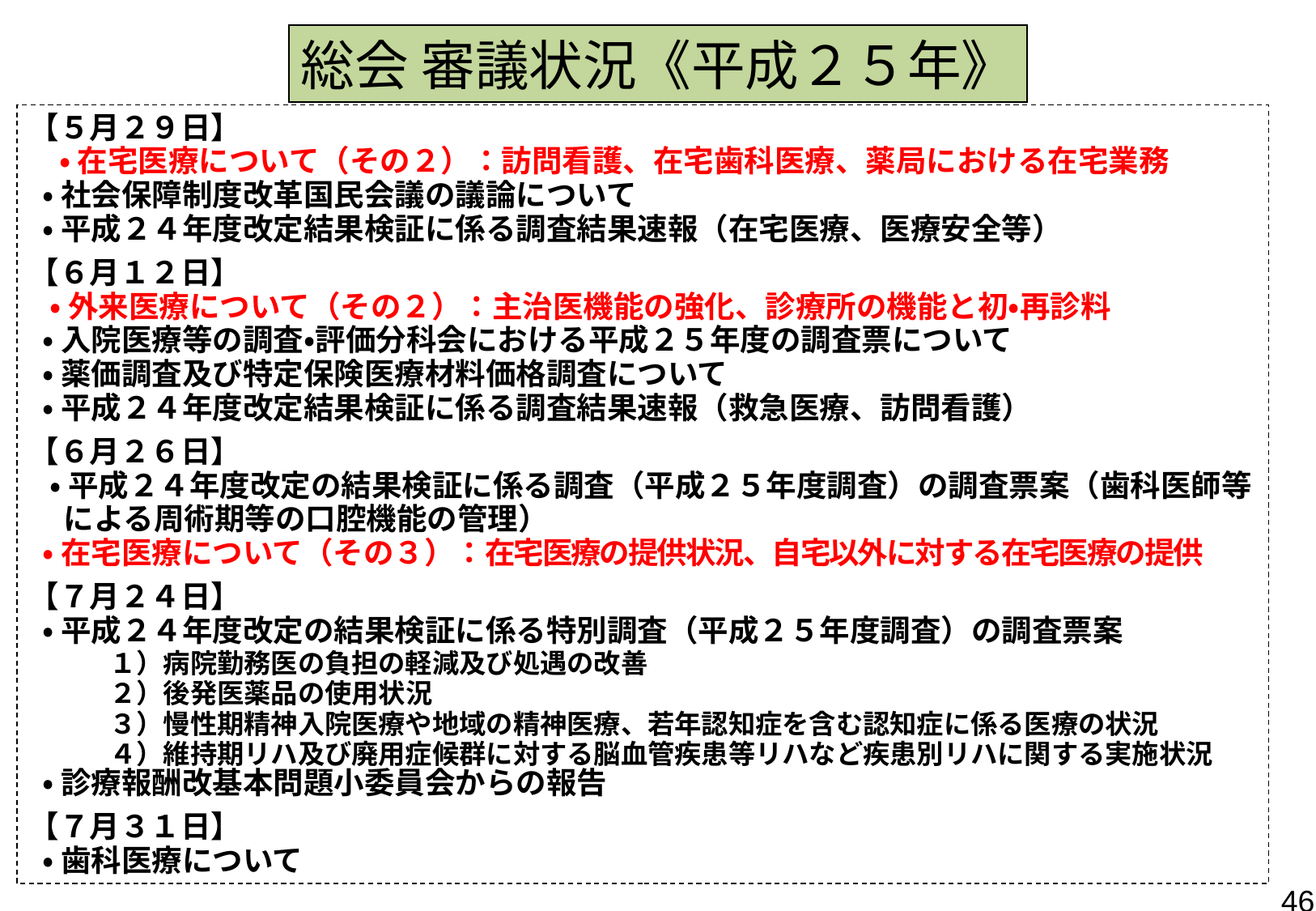

総会 審議状況《平成２５年》
【５月２９日】
　・ 在宅医療について（その２）：訪問看護、在宅歯科医療、薬局における在宅業務
  ・ 社会保障制度改革国民会議の議論について
  ・ 平成２４年度改定結果検証に係る調査結果速報（在宅医療、医療安全等）
【６月１２日】
  ・ 外来医療について（その２）：主治医機能の強化、診療所の機能と初・再診料
  ・ 入院医療等の調査・評価分科会における平成２５年度の調査票について
  ・ 薬価調査及び特定保険医療材料価格調査について
  ・ 平成２４年度改定結果検証に係る調査結果速報（救急医療、訪問看護）
【６月２６日】
  ・ 平成２４年度改定の結果検証に係る調査（平成２５年度調査）の調査票案（歯科医師等
    による周術期等の口腔機能の管理）
  ・ 在宅医療について（その３）：在宅医療の提供状況、自宅以外に対する在宅医療の提供
【７月２４日】
  ・ 平成２４年度改定の結果検証に係る特別調査（平成２５年度調査）の調査票案
　　　１）病院勤務医の負担の軽減及び処遇の改善
　　　２）後発医薬品の使用状況
　　　３）慢性期精神入院医療や地域の精神医療、若年認知症を含む認知症に係る医療の状況
　　　４）維持期リハ及び廃用症候群に対する脳血管疾患等リハなど疾患別リハに関する実施状況
  ・ 診療報酬改基本問題小委員会からの報告
【７月３１日】
  ・ 歯科医療について
46